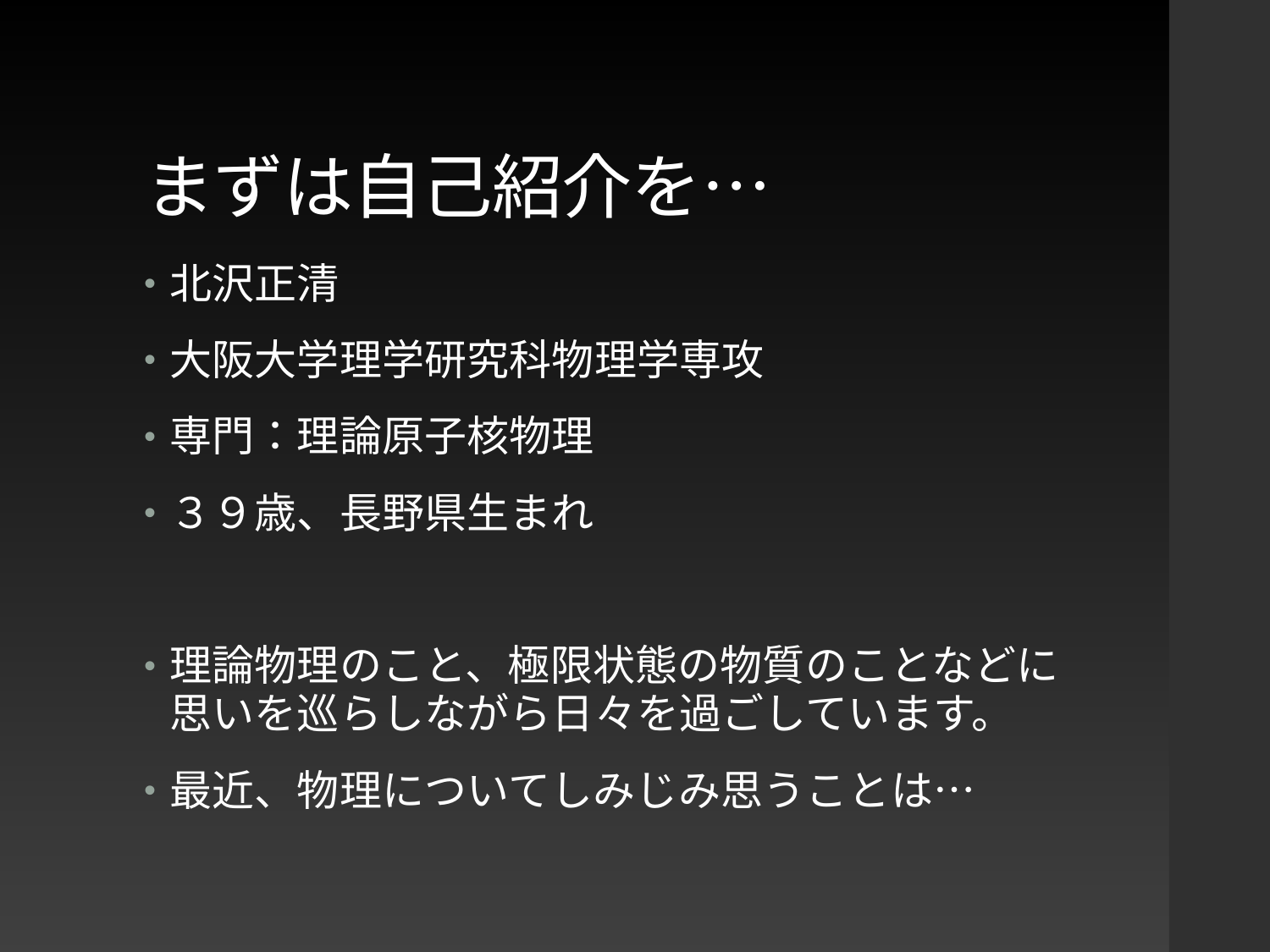

# まずは自己紹介を…
北沢正清
大阪大学理学研究科物理学専攻
専門：理論原子核物理
３９歳、長野県生まれ

理論物理のこと、極限状態の物質のことなどに思いを巡らしながら日々を過ごしています。
最近、物理についてしみじみ思うことは…